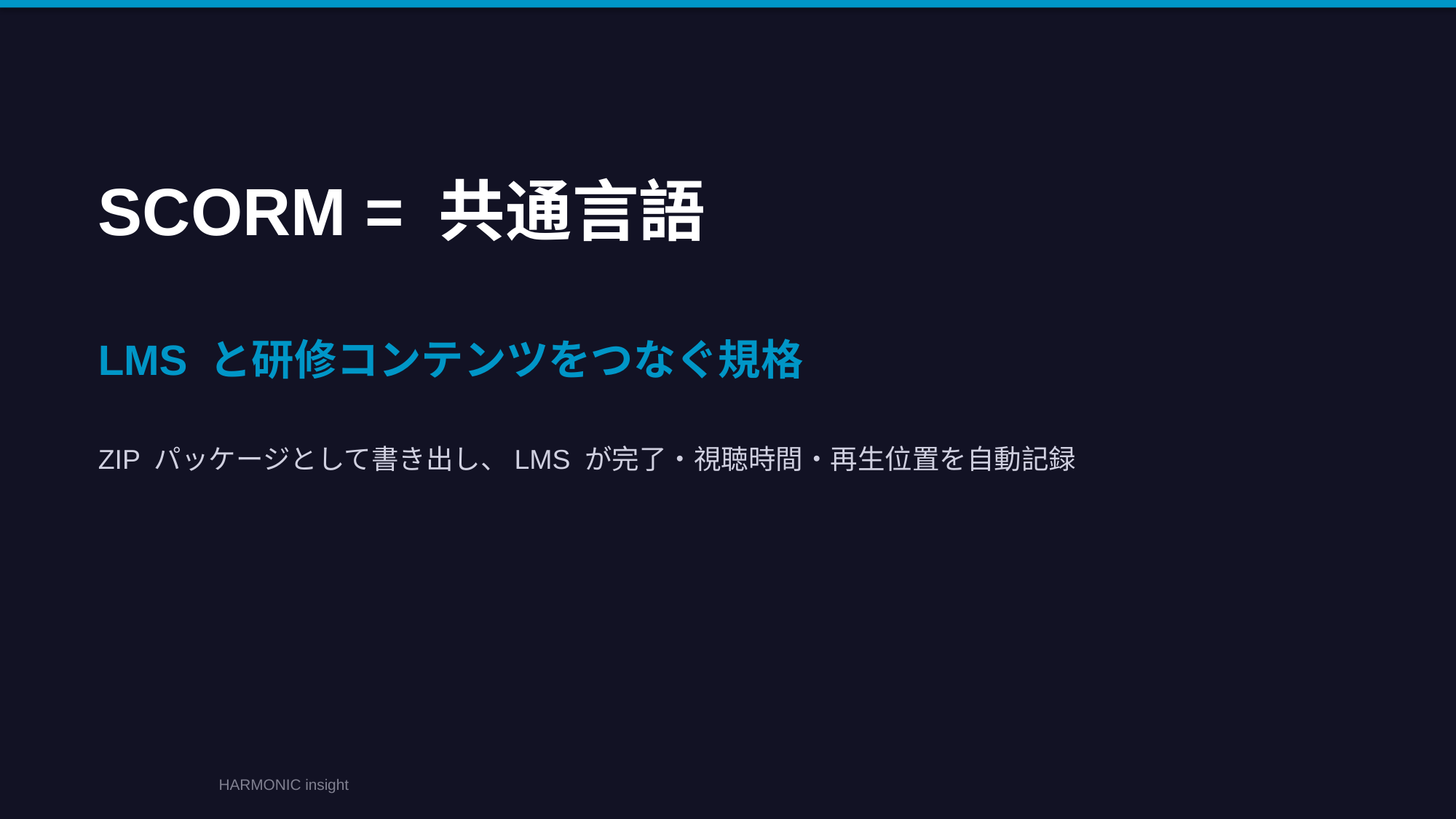

SCORM = 共通言語
LMS と研修コンテンツをつなぐ規格
ZIP パッケージとして書き出し、LMS が完了・視聴時間・再生位置を自動記録
HARMONIC insight